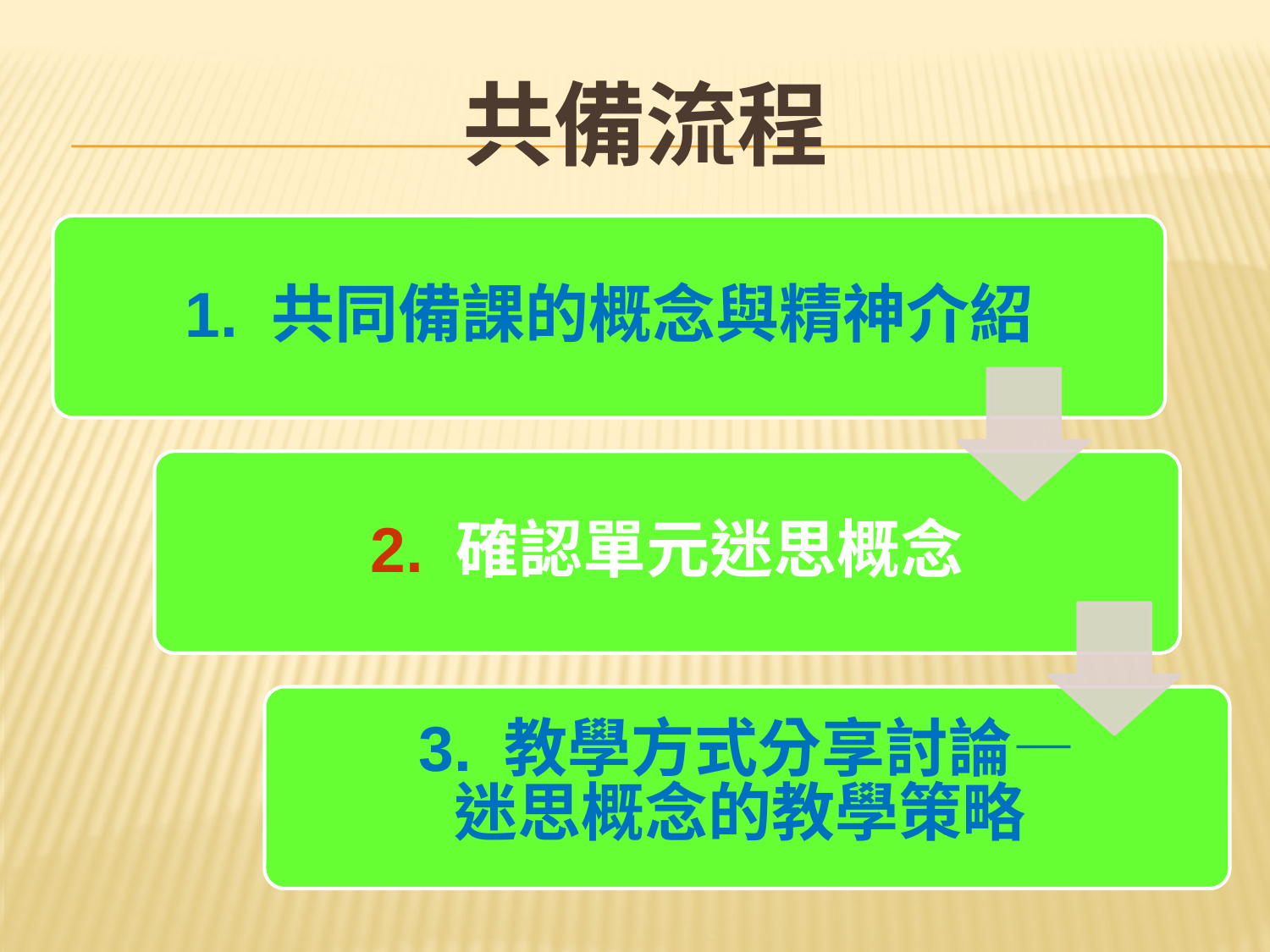

# 共備流程
1. 共同備課的概念與精神介紹
2. 確認單元迷思概念
3. 教學方式分享討論—
迷思概念的教學策略